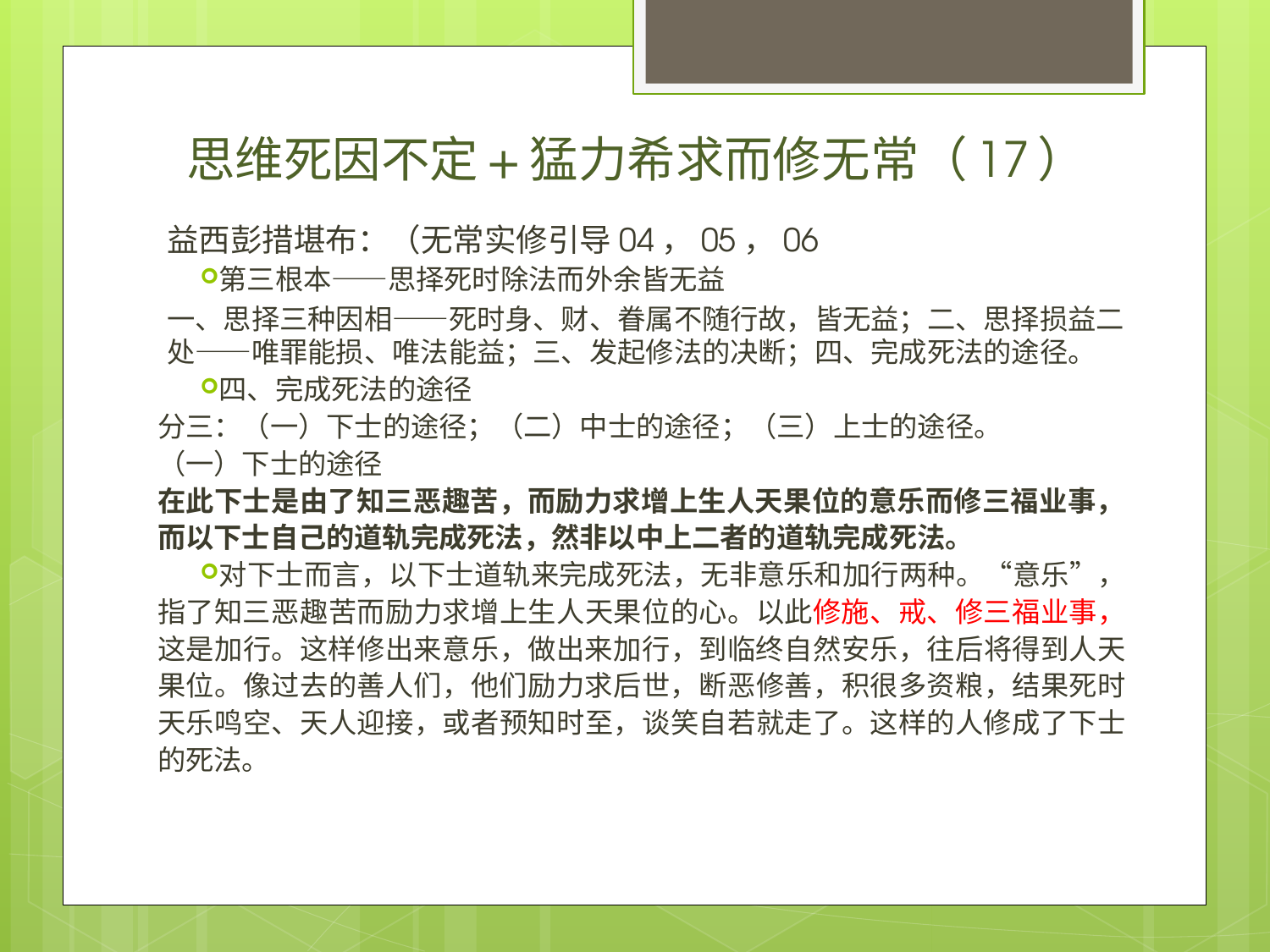

# 思维死因不定+猛力希求而修无常（17）
益西彭措堪布：（无常实修引导04，05，06
第三根本——思择死时除法而外余皆无益
一、思择三种因相——死时身、财、眷属不随行故，皆无益；二、思择损益二处——唯罪能损、唯法能益；三、发起修法的决断；四、完成死法的途径。
四、完成死法的途径
分三：（一）下士的途径；（二）中士的途径；（三）上士的途径。
（一）下士的途径
在此下士是由了知三恶趣苦，而励力求增上生人天果位的意乐而修三福业事，而以下士自己的道轨完成死法，然非以中上二者的道轨完成死法。
对下士而言，以下士道轨来完成死法，无非意乐和加行两种。“意乐”，指了知三恶趣苦而励力求增上生人天果位的心。以此修施、戒、修三福业事，这是加行。这样修出来意乐，做出来加行，到临终自然安乐，往后将得到人天果位。像过去的善人们，他们励力求后世，断恶修善，积很多资粮，结果死时天乐鸣空、天人迎接，或者预知时至，谈笑自若就走了。这样的人修成了下士的死法。